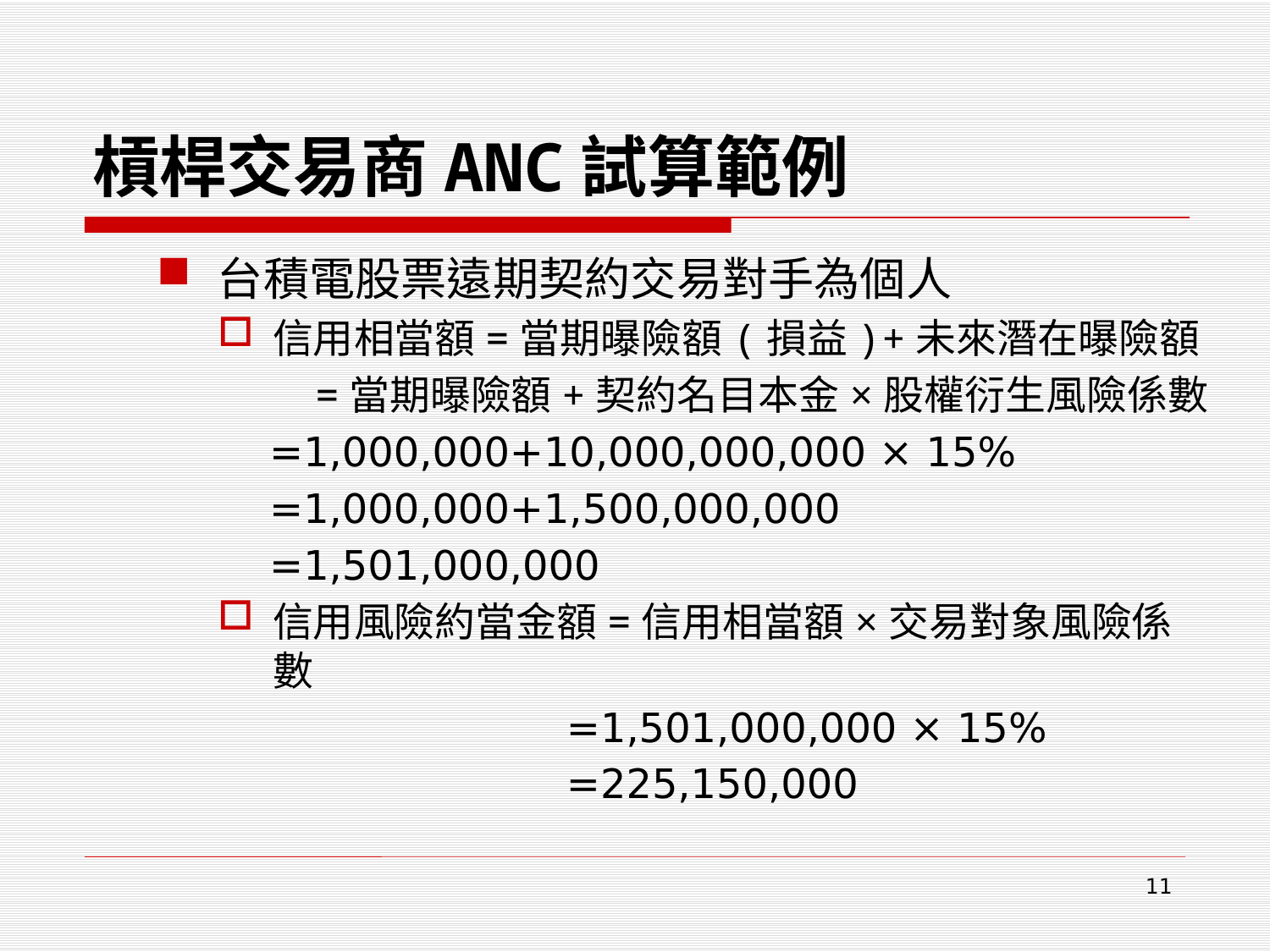

# 槓桿交易商ANC試算範例
台積電股票遠期契約交易對手為個人
信用相當額=當期曝險額(損益)+未來潛在曝險額
    =當期曝險額+契約名目本金×股權衍生風險係數
    =1,000,000+10,000,000,000 × 15%
    =1,000,000+1,500,000,000
    =1,501,000,000
信用風險約當金額=信用相當額×交易對象風險係數
                           =1,501,000,000 × 15%
                           =225,150,000

11